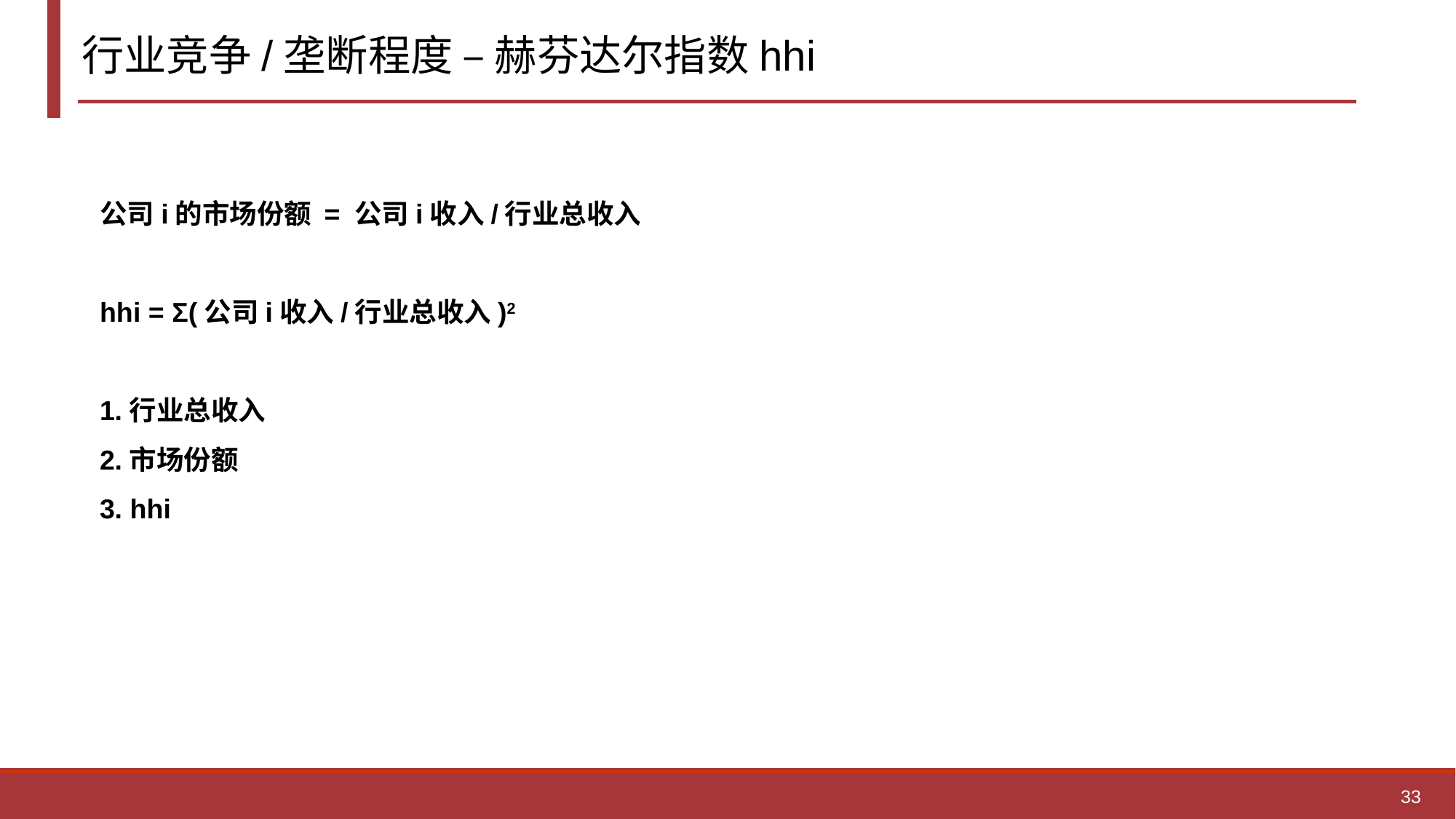

行业竞争/垄断程度 – 赫芬达尔指数hhi
公司i的市场份额 = 公司i收入/行业总收入

hhi = Σ(公司i收入/行业总收入)2

1.行业总收入
2.市场份额
3. hhi

33